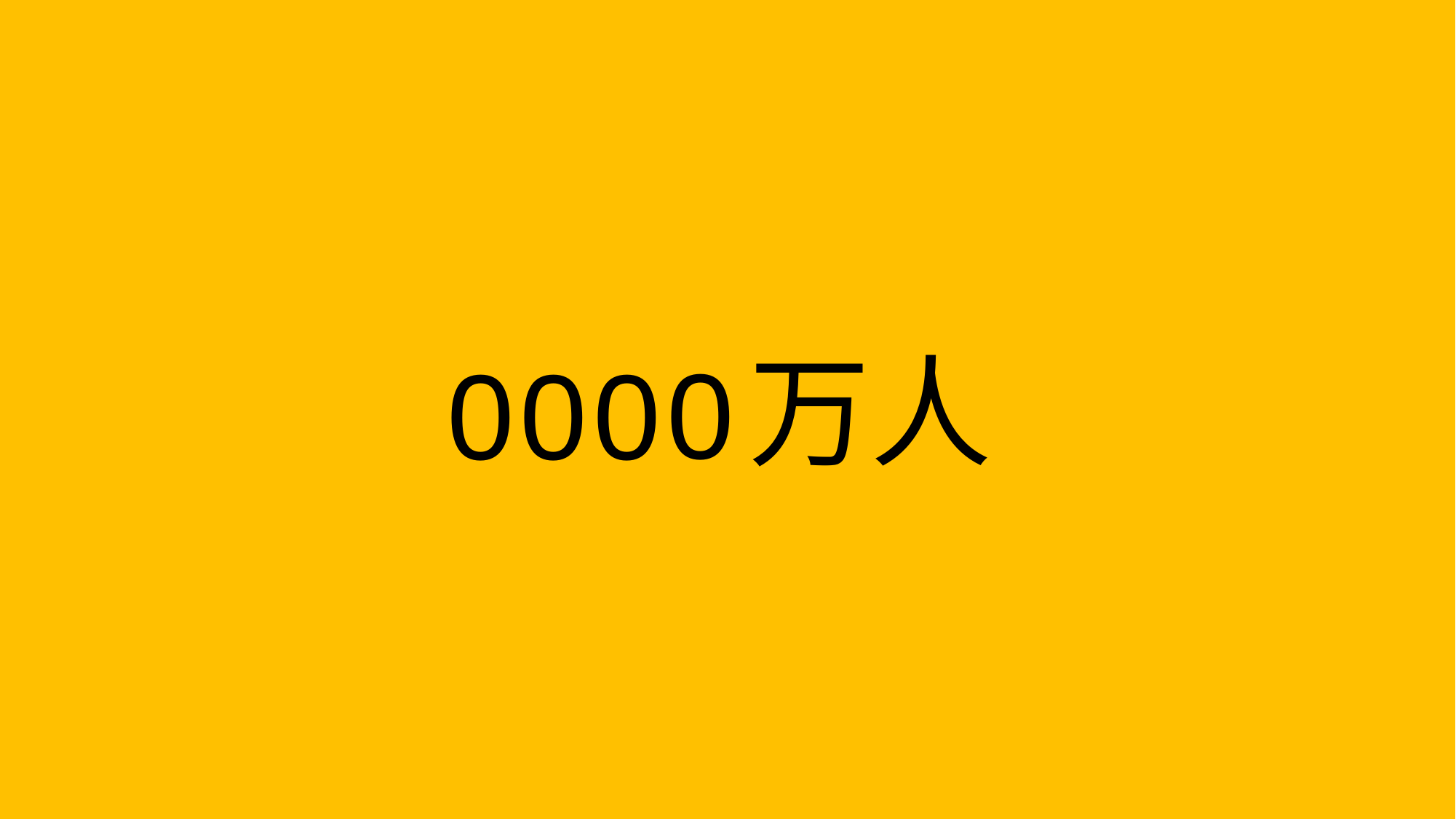

0
1
0
3
4
4
0
2
0
2
1
5
2
9
6
1
0
2
2
9
0
6
5
0
9
0
2
6
3
6
0

万
人